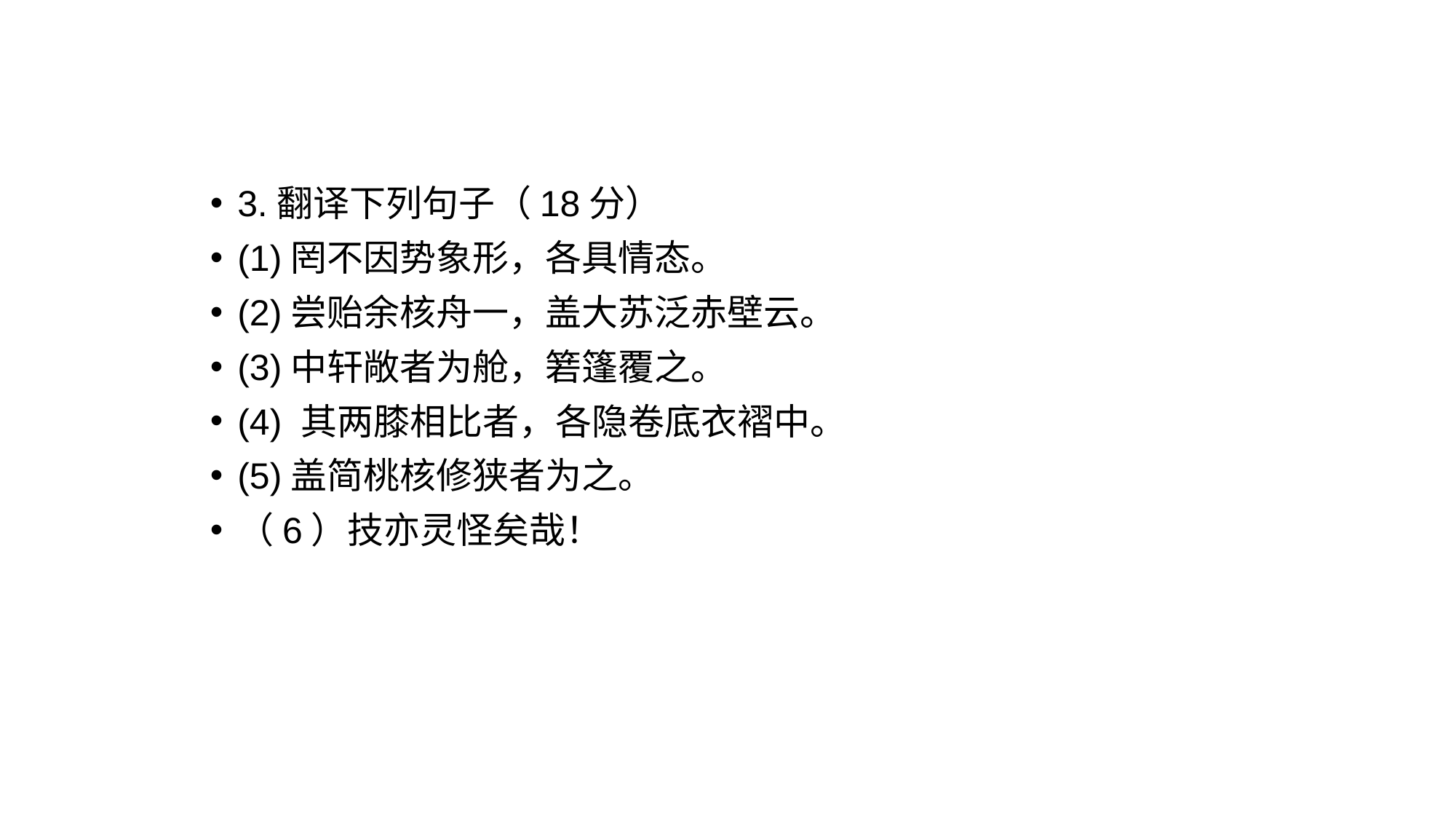

#
3.翻译下列句子（18分）
(1)罔不因势象形，各具情态。
(2)尝贻余核舟一，盖大苏泛赤壁云。
(3)中轩敞者为舱，箬篷覆之。
(4) 其两膝相比者，各隐卷底衣褶中。
(5)盖简桃核修狭者为之。
（6）技亦灵怪矣哉！